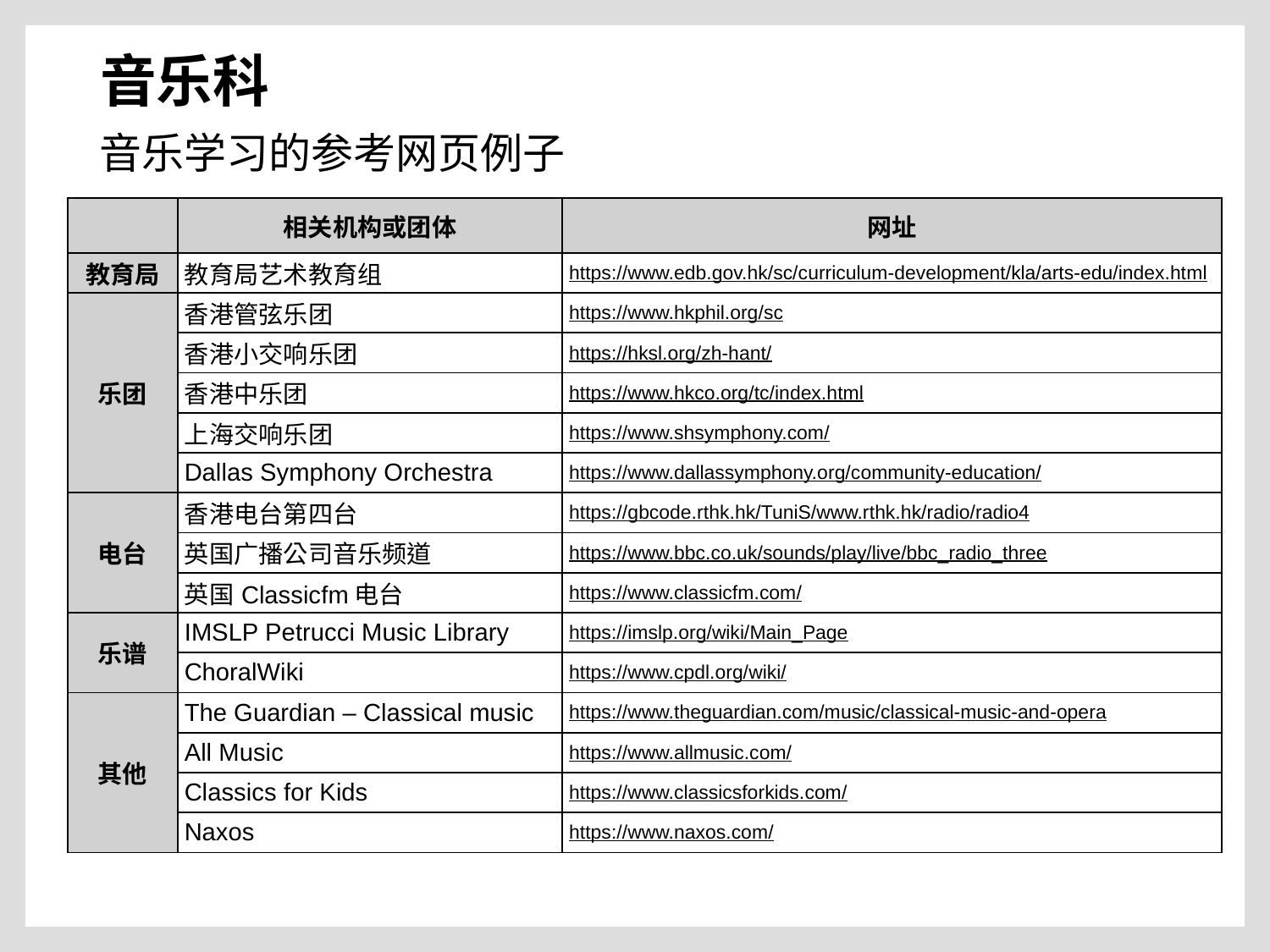

音乐科
音乐学习的参考网页例子
|  | 相关机构或团体 | 网址 |
| --- | --- | --- |
| 教育局 | 教育局艺术教育组 | https://www.edb.gov.hk/sc/curriculum-development/kla/arts-edu/index.html |
| 乐团 | 香港管弦乐团 | https://www.hkphil.org/sc |
|  | 香港小交响乐团 | https://hksl.org/zh-hant/ |
|  | 香港中乐团 | https://www.hkco.org/tc/index.html |
|  | 上海交响乐团 | https://www.shsymphony.com/ |
|  | Dallas Symphony Orchestra | https://www.dallassymphony.org/community-education/ |
| 电台 | 香港电台第四台 | https://gbcode.rthk.hk/TuniS/www.rthk.hk/radio/radio4 |
|  | 英国广播公司音乐频道 | https://www.bbc.co.uk/sounds/play/live/bbc\_radio\_three |
|  | 英国Classicfm电台 | https://www.classicfm.com/ |
| 乐谱 | IMSLP Petrucci Music Library | https://imslp.org/wiki/Main\_Page |
|  | ChoralWiki | https://www.cpdl.org/wiki/ |
| 其他 | The Guardian – Classical music | https://www.theguardian.com/music/classical-music-and-opera |
|  | All Music | https://www.allmusic.com/ |
|  | Classics for Kids | https://www.classicsforkids.com/ |
|  | Naxos | https://www.naxos.com/ |